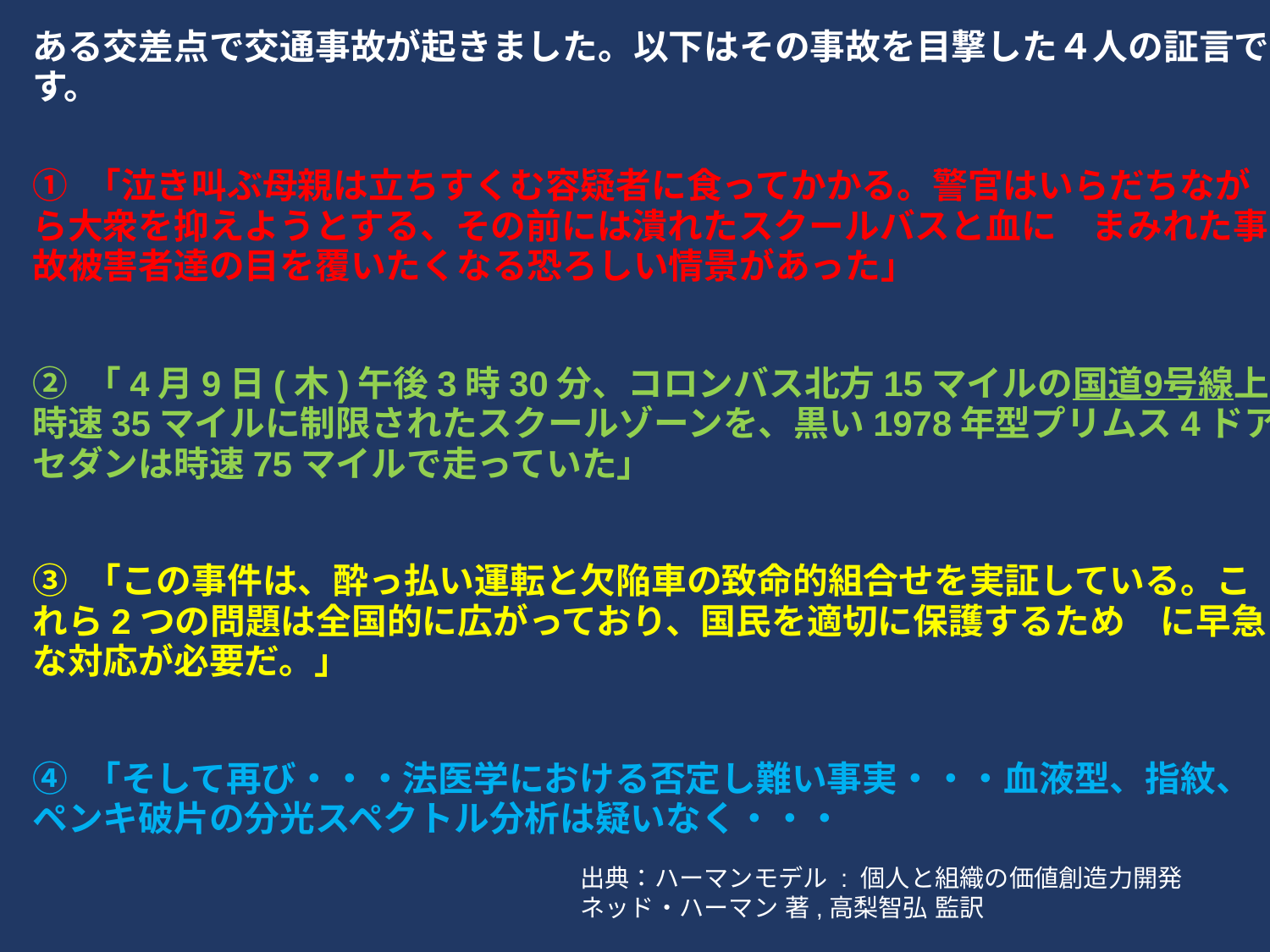

ある交差点で交通事故が起きました。以下はその事故を目撃した４人の証言です。

① 「泣き叫ぶ母親は立ちすくむ容疑者に食ってかかる。警官はいらだちながら大衆を抑えようとする、その前には潰れたスクールバスと血に　まみれた事故被害者達の目を覆いたくなる恐ろしい情景があった」

② 「4月9日(木)午後3時30分、コロンバス北方15マイルの国道9号線上時速35マイルに制限されたスクールゾーンを、黒い1978年型プリムス4ドアセダンは時速75マイルで走っていた」

③ 「この事件は、酔っ払い運転と欠陥車の致命的組合せを実証している。これら2つの問題は全国的に広がっており、国民を適切に保護するため　に早急な対応が必要だ。」

④ 「そして再び・・・法医学における否定し難い事実・・・血液型、指紋、ペンキ破片の分光スペクトル分析は疑いなく・・・
出典：ハーマンモデル : 個人と組織の価値創造力開発
ネッド・ハーマン 著,高梨智弘 監訳